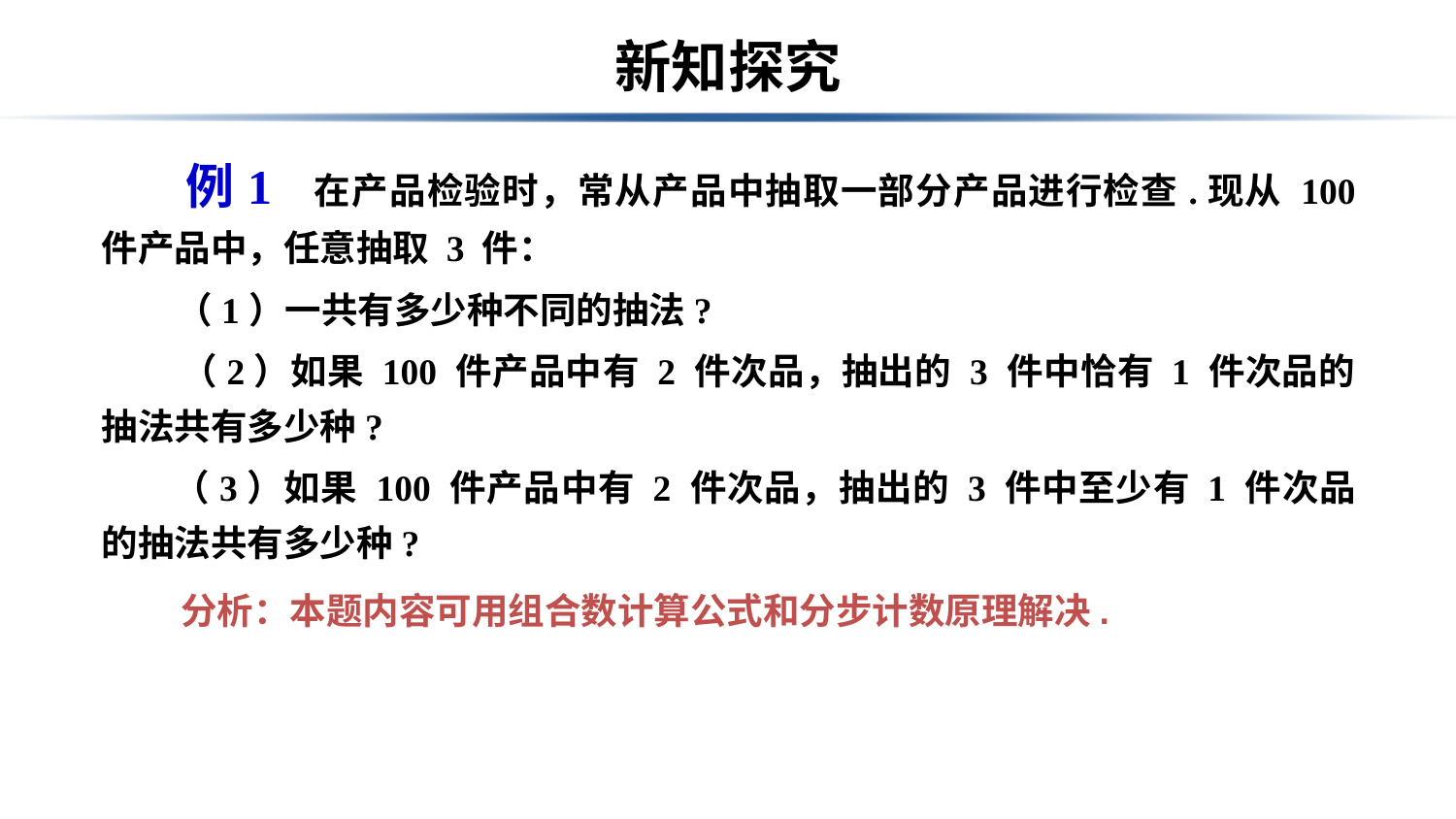

# 新知探究
       例1  在产品检验时，常从产品中抽取一部分产品进行检查.现从 100 件产品中，任意抽取 3 件：
        （1）一共有多少种不同的抽法?
        （2）如果 100 件产品中有 2 件次品，抽出的 3 件中恰有 1 件次品的抽法共有多少种?
       （3）如果 100 件产品中有 2 件次品，抽出的 3 件中至少有 1 件次品的抽法共有多少种?
分析：本题内容可用组合数计算公式和分步计数原理解决.